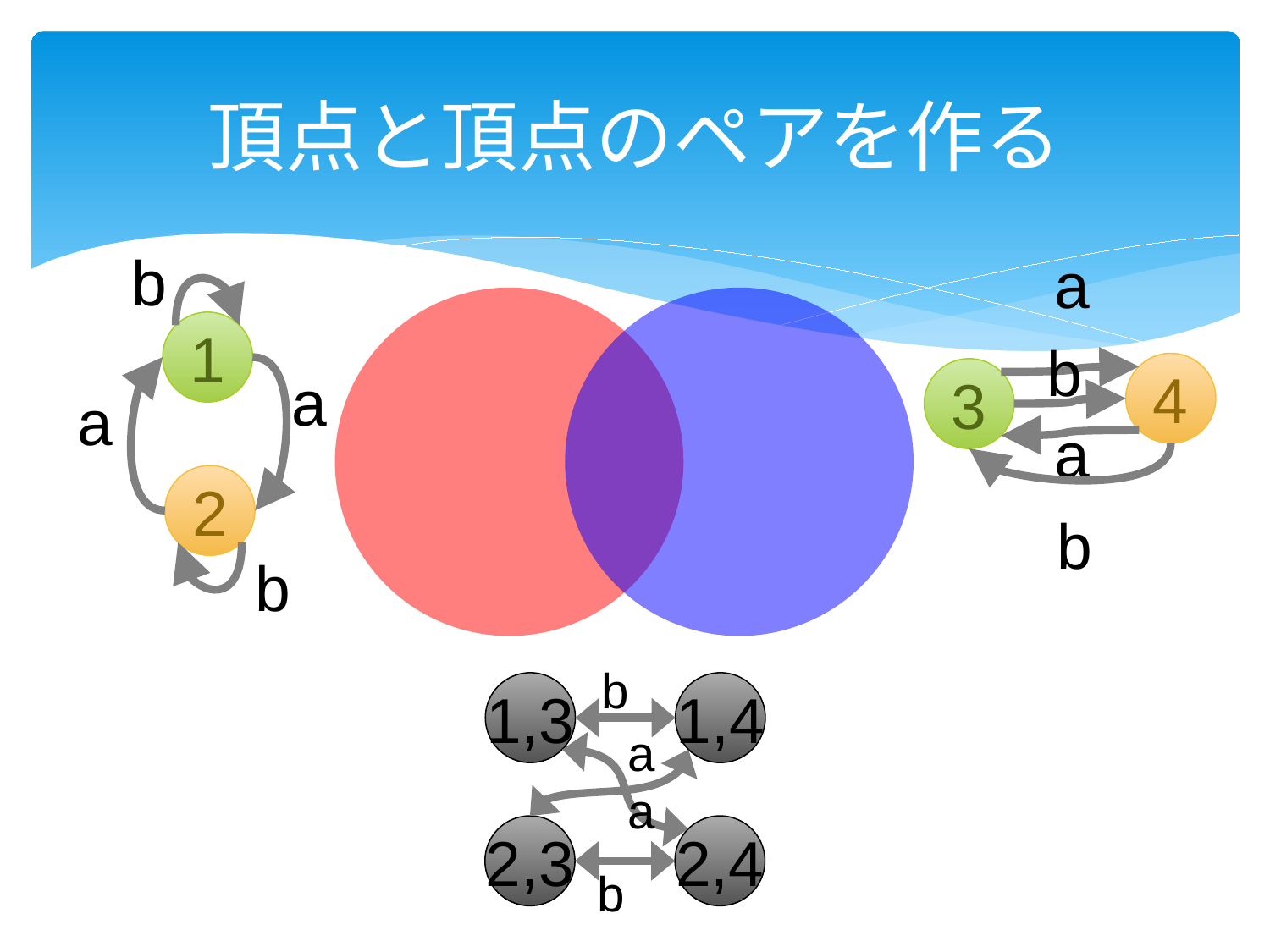

# 頂点と頂点のペアを作る
b
a

1
b
4
a
3
a
a
2
b
b
b
1,3
1,4
a
a
2,3
2,4
b